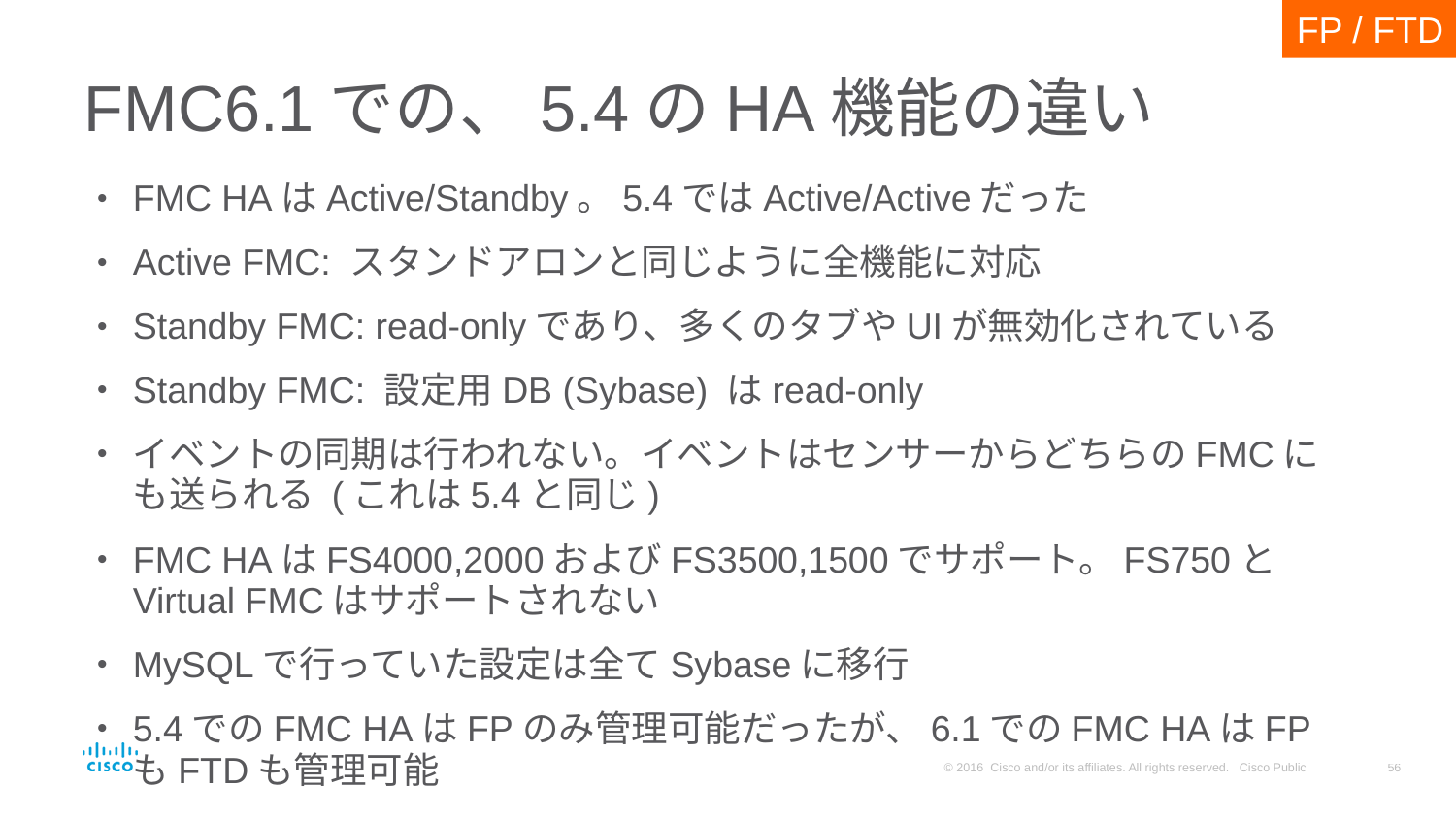

FP / FTD
# FMC6.1での、5.4のHA機能の違い
FMC HAはActive/Standby。5.4ではActive/Activeだった
Active FMC: スタンドアロンと同じように全機能に対応
Standby FMC: read-onlyであり、多くのタブやUIが無効化されている
Standby FMC: 設定用DB (Sybase) はread-only
イベントの同期は行われない。イベントはセンサーからどちらのFMCにも送られる (これは5.4と同じ)
FMC HAはFS4000,2000およびFS3500,1500でサポート。FS750とVirtual FMCはサポートされない
MySQLで行っていた設定は全てSybaseに移行
5.4でのFMC HAはFPのみ管理可能だったが、6.1でのFMC HAはFPもFTDも管理可能